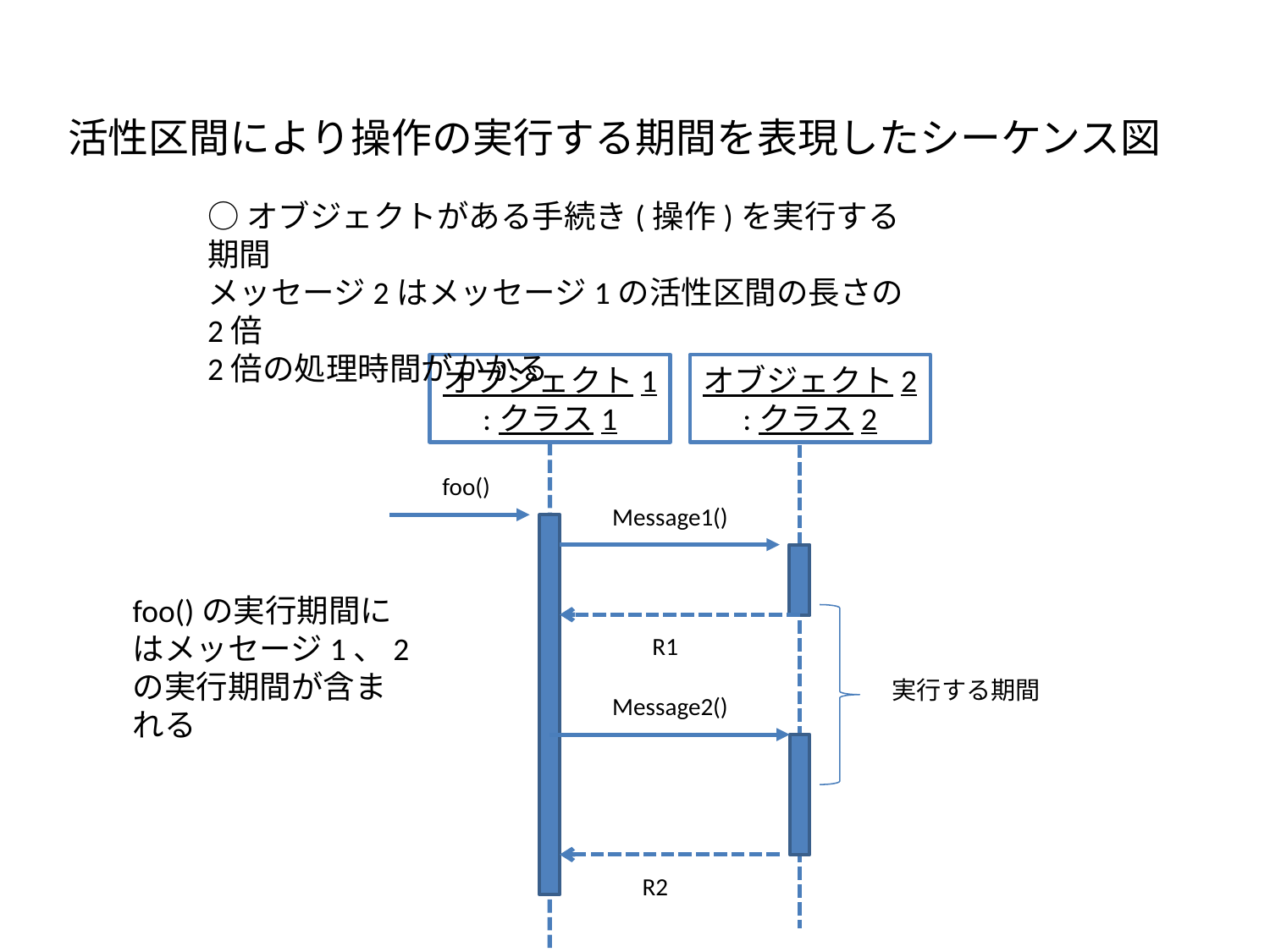

活性区間により操作の実行する期間を表現したシーケンス図
○オブジェクトがある手続き(操作)を実行する期間
メッセージ2はメッセージ1の活性区間の長さの2倍
2倍の処理時間がかかる
オブジェクト1
:クラス1
オブジェクト2
:クラス2
foo()
Message1()

foo()の実行期間にはメッセージ1、2の実行期間が含まれる

R1
実行する期間
Message2()

R2